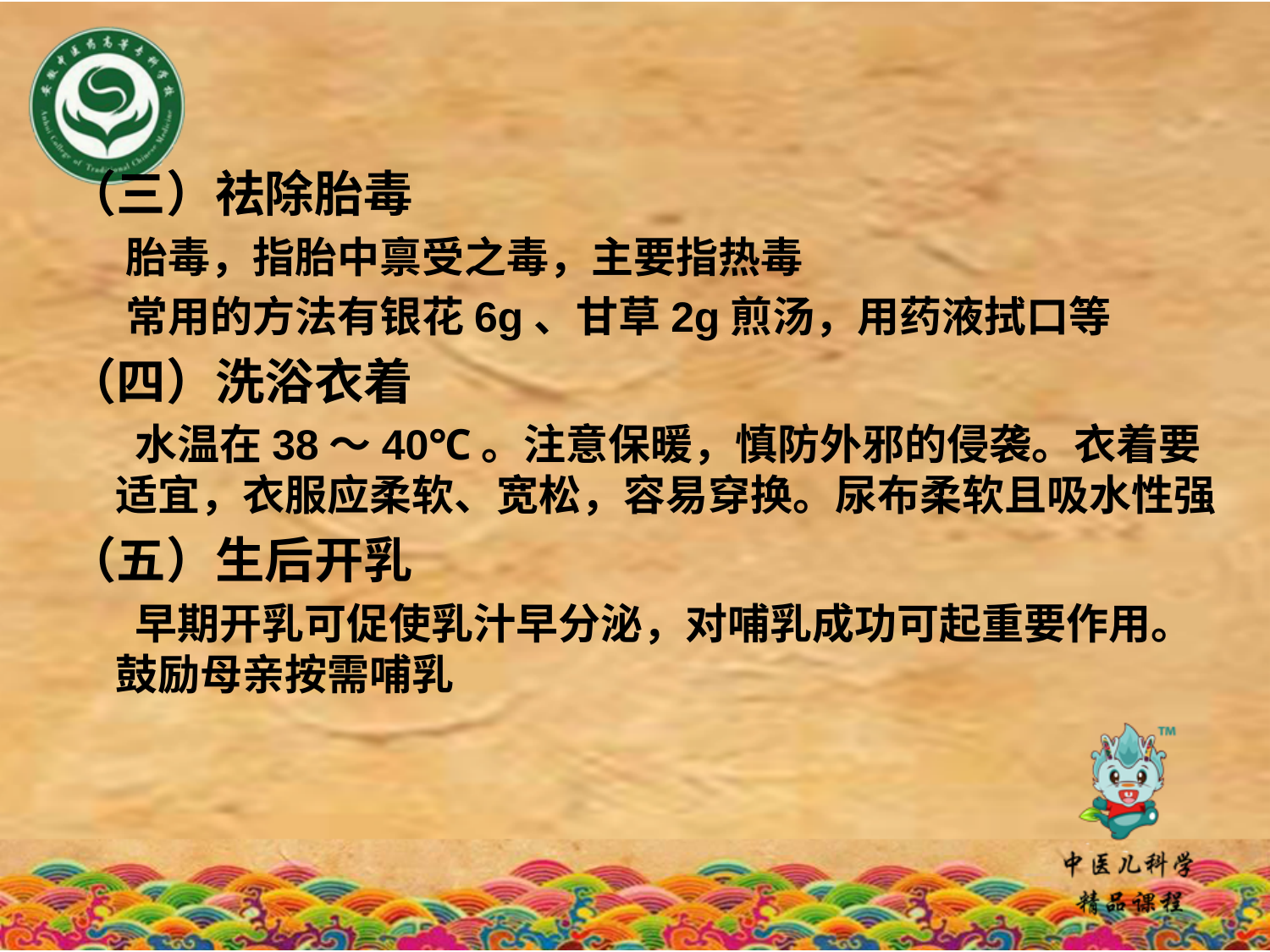

（三）祛除胎毒
     胎毒，指胎中禀受之毒，主要指热毒
     常用的方法有银花6g、甘草2g煎汤，用药液拭口等
（四）洗浴衣着
      水温在38～40℃。注意保暖，慎防外邪的侵袭。衣着要适宜，衣服应柔软、宽松，容易穿换。尿布柔软且吸水性强
（五）生后开乳
      早期开乳可促使乳汁早分泌，对哺乳成功可起重要作用。 鼓励母亲按需哺乳